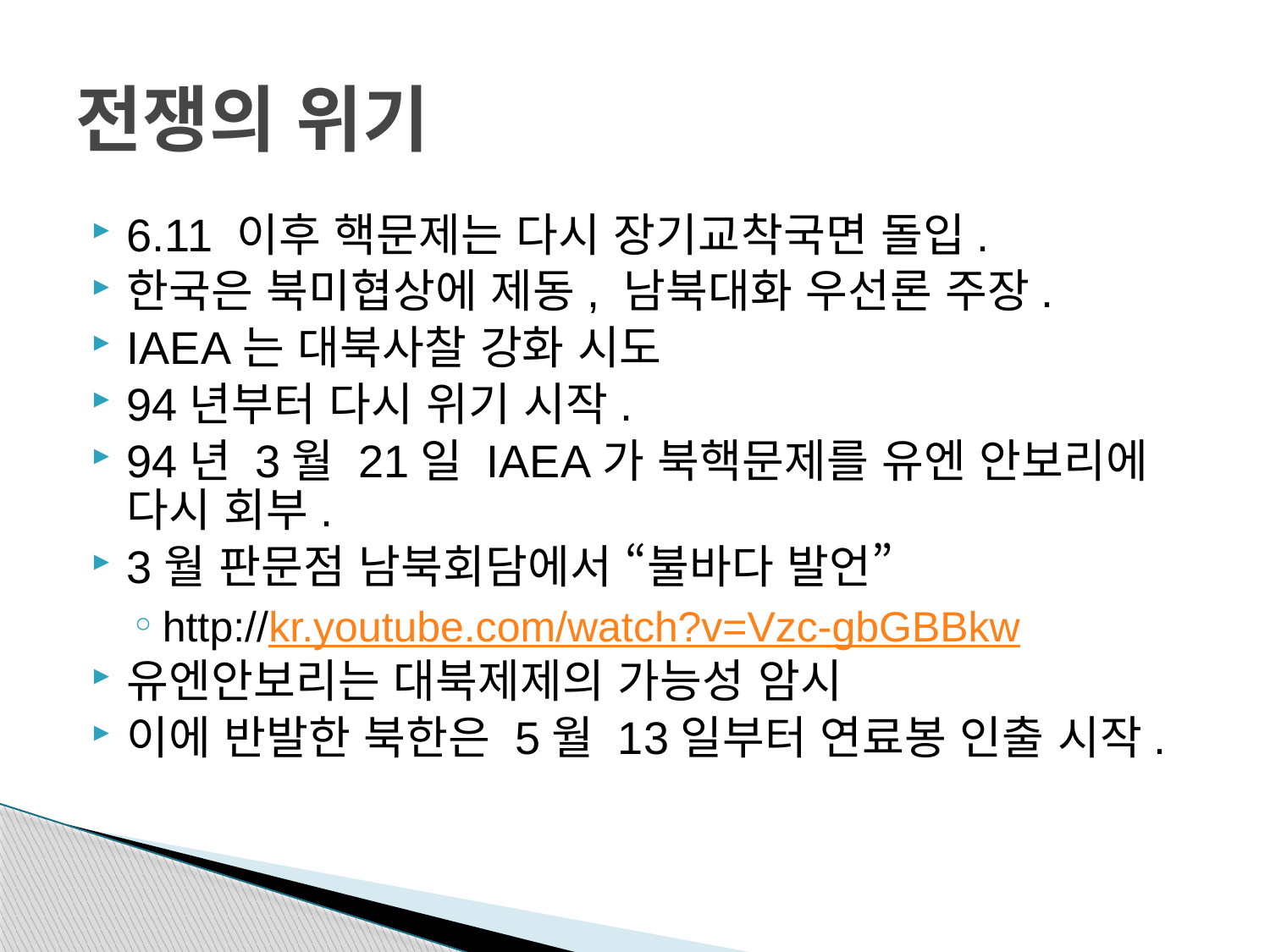

# 전쟁의 위기
6.11 이후 핵문제는 다시 장기교착국면 돌입.
한국은 북미협상에 제동, 남북대화 우선론 주장.
IAEA는 대북사찰 강화 시도
94년부터 다시 위기 시작.
94년 3월 21일 IAEA가 북핵문제를 유엔 안보리에 다시 회부.
3월 판문점 남북회담에서 “불바다 발언”
http://kr.youtube.com/watch?v=Vzc-gbGBBkw
유엔안보리는 대북제제의 가능성 암시
이에 반발한 북한은 5월 13일부터 연료봉 인출 시작.